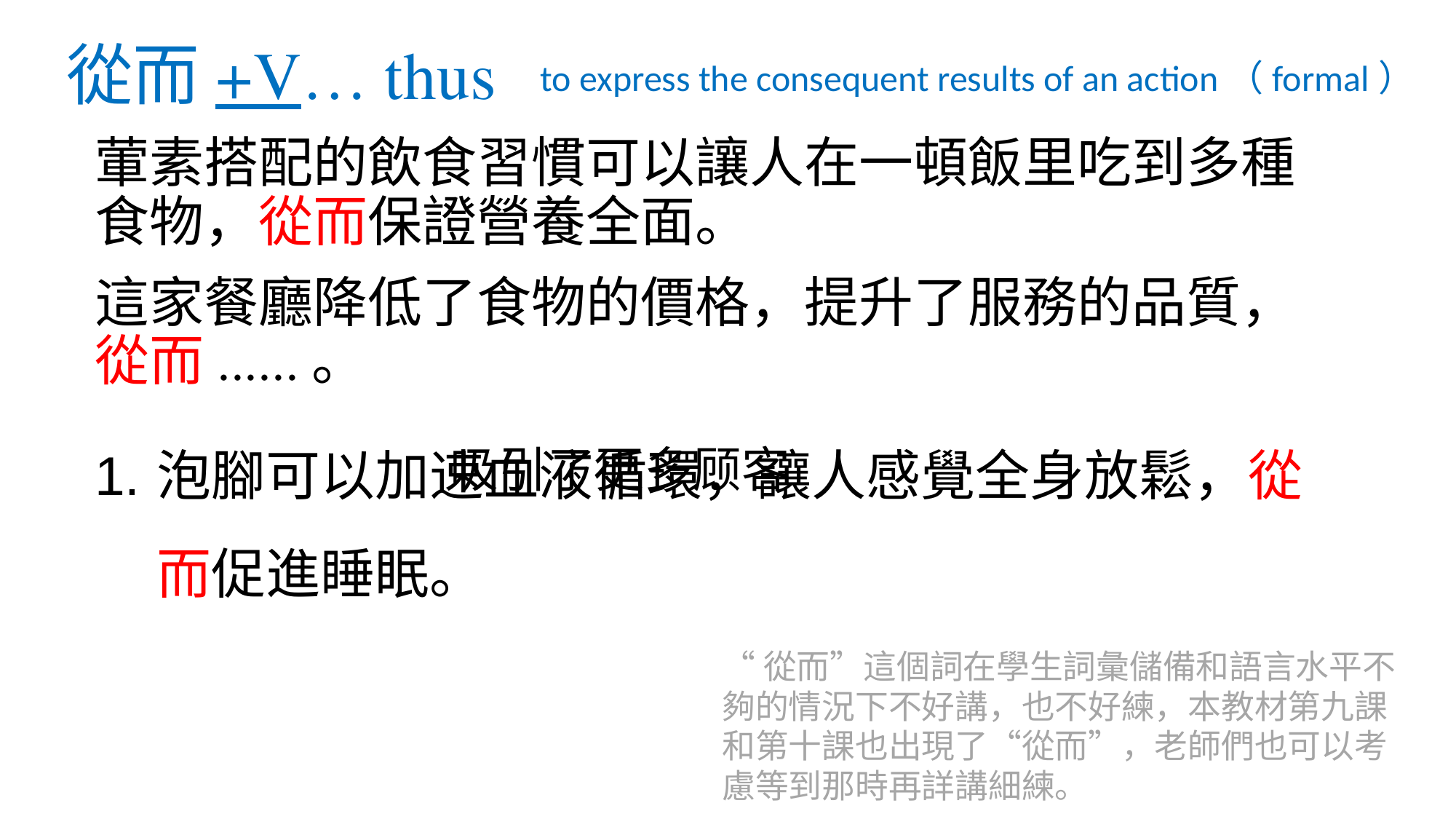

# 從而+V… thus
to express the consequent results of an action（formal）
葷素搭配的飲食習慣可以讓人在一頓飯里吃到多種食物，從而保證營養全面。
這家餐廳降低了食物的價格，提升了服務的品質，從而......。
泡腳可以加速血液循環，讓人感覺全身放鬆，從而促進睡眠。
吸引了更多顾客

“從而”這個詞在學生詞彙儲備和語言水平不夠的情況下不好講，也不好練，本教材第九課和第十課也出現了“從而”，老師們也可以考慮等到那時再詳講細練。